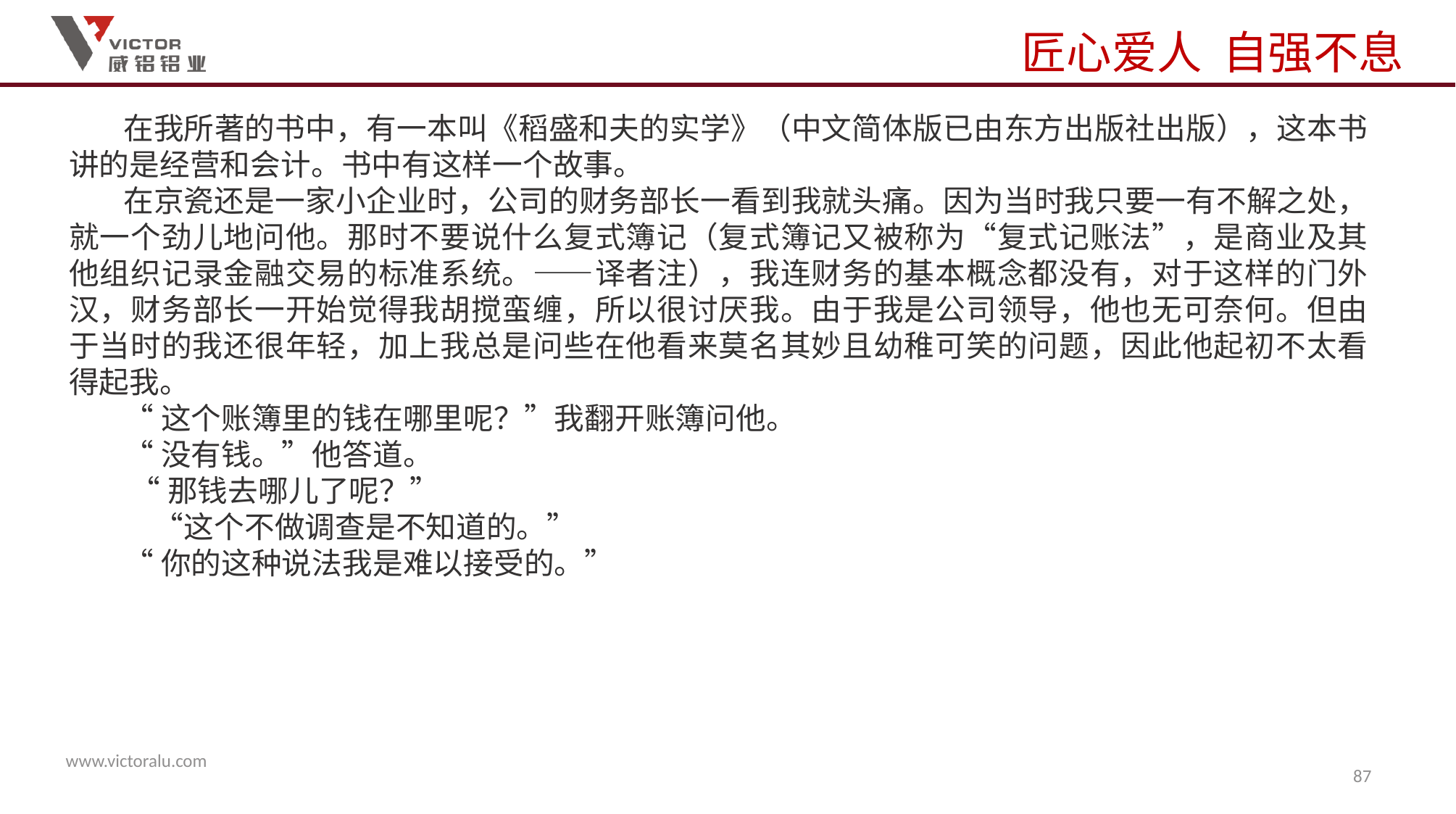

在我所著的书中，有一本叫《稻盛和夫的实学》（中文简体版已由东方出版社出版），这本书讲的是经营和会计。书中有这样一个故事。
在京瓷还是一家小企业时，公司的财务部长一看到我就头痛。因为当时我只要一有不解之处，就一个劲儿地问他。那时不要说什么复式簿记（复式簿记又被称为“复式记账法”，是商业及其他组织记录金融交易的标准系统。——译者注），我连财务的基本概念都没有，对于这样的门外汉，财务部长一开始觉得我胡搅蛮缠，所以很讨厌我。由于我是公司领导，他也无可奈何。但由于当时的我还很年轻，加上我总是问些在他看来莫名其妙且幼稚可笑的问题，因此他起初不太看得起我。
“这个账簿里的钱在哪里呢？”我翻开账簿问他。
“没有钱。”他答道。
 “那钱去哪儿了呢？”
　“这个不做调查是不知道的。”
“你的这种说法我是难以接受的。”

87